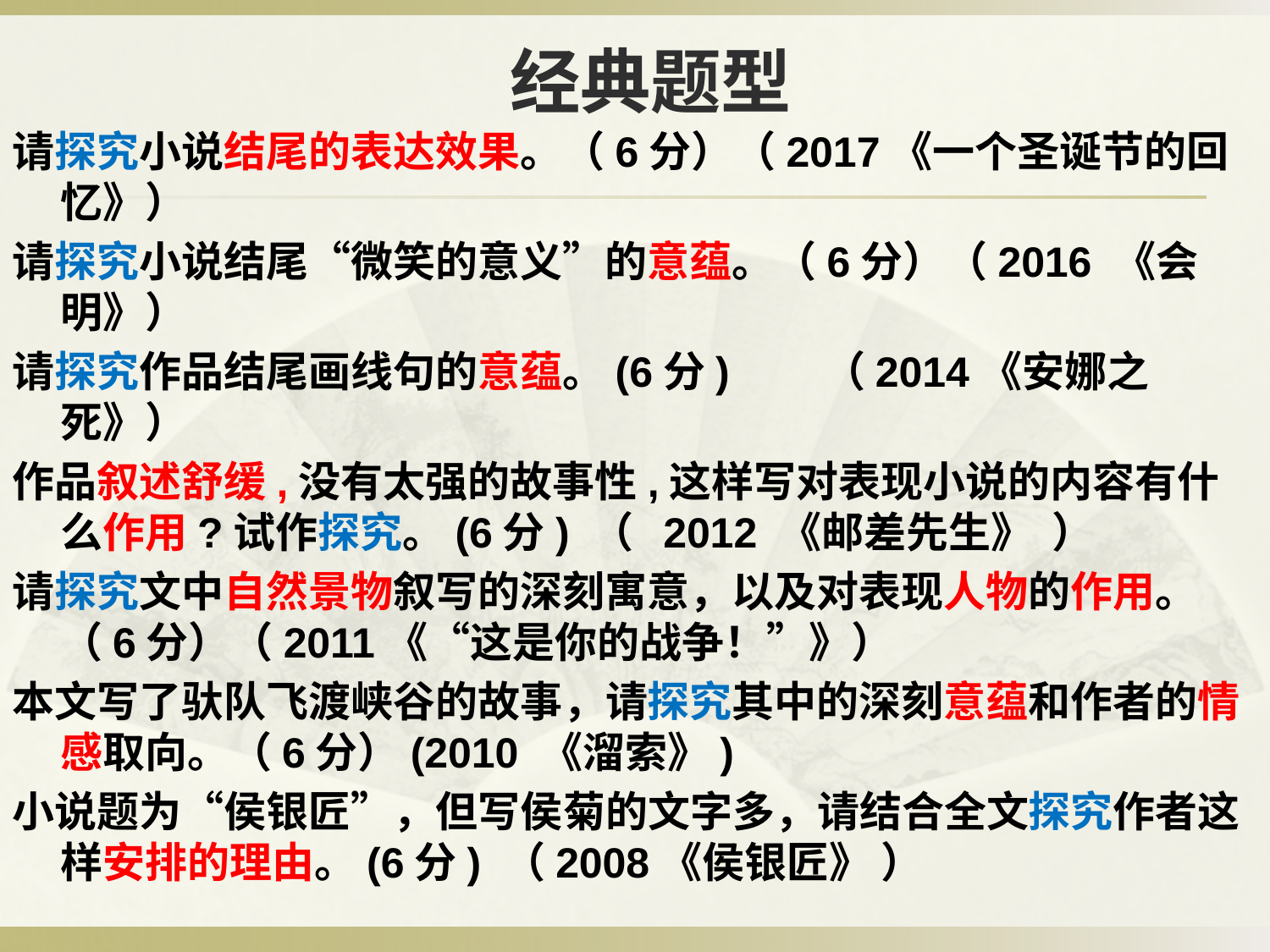

# 经典题型
请探究小说结尾的表达效果。（6分）（2017《一个圣诞节的回忆》）
请探究小说结尾“微笑的意义”的意蕴。（6分）（2016 《会明》）
请探究作品结尾画线句的意蕴。(6分)       （2014《安娜之死》）
作品叙述舒缓,没有太强的故事性,这样写对表现小说的内容有什么作用?试作探究。(6分) （  2012 《邮差先生》  ）
请探究文中自然景物叙写的深刻寓意，以及对表现人物的作用。（6分）（2011《“这是你的战争！”》）
本文写了驮队飞渡峡谷的故事，请探究其中的深刻意蕴和作者的情感取向。（6分）(2010 《溜索》)
小说题为“侯银匠”，但写侯菊的文字多，请结合全文探究作者这样安排的理由。(6分) （2008《侯银匠》 ）